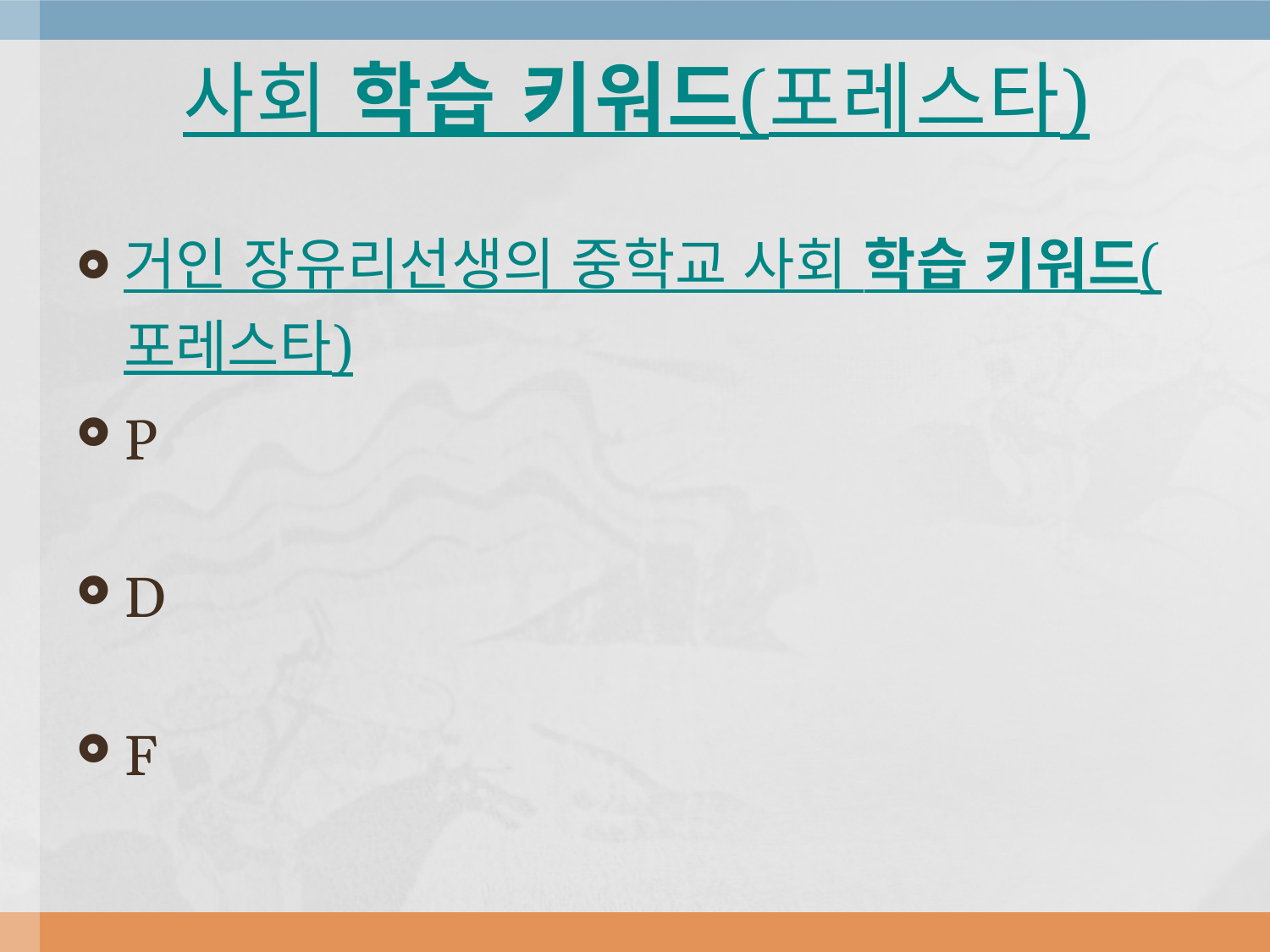

# 사회 학습 키워드(포레스타)
거인 장유리선생의 중학교 사회 학습 키워드(포레스타)
P

D

F